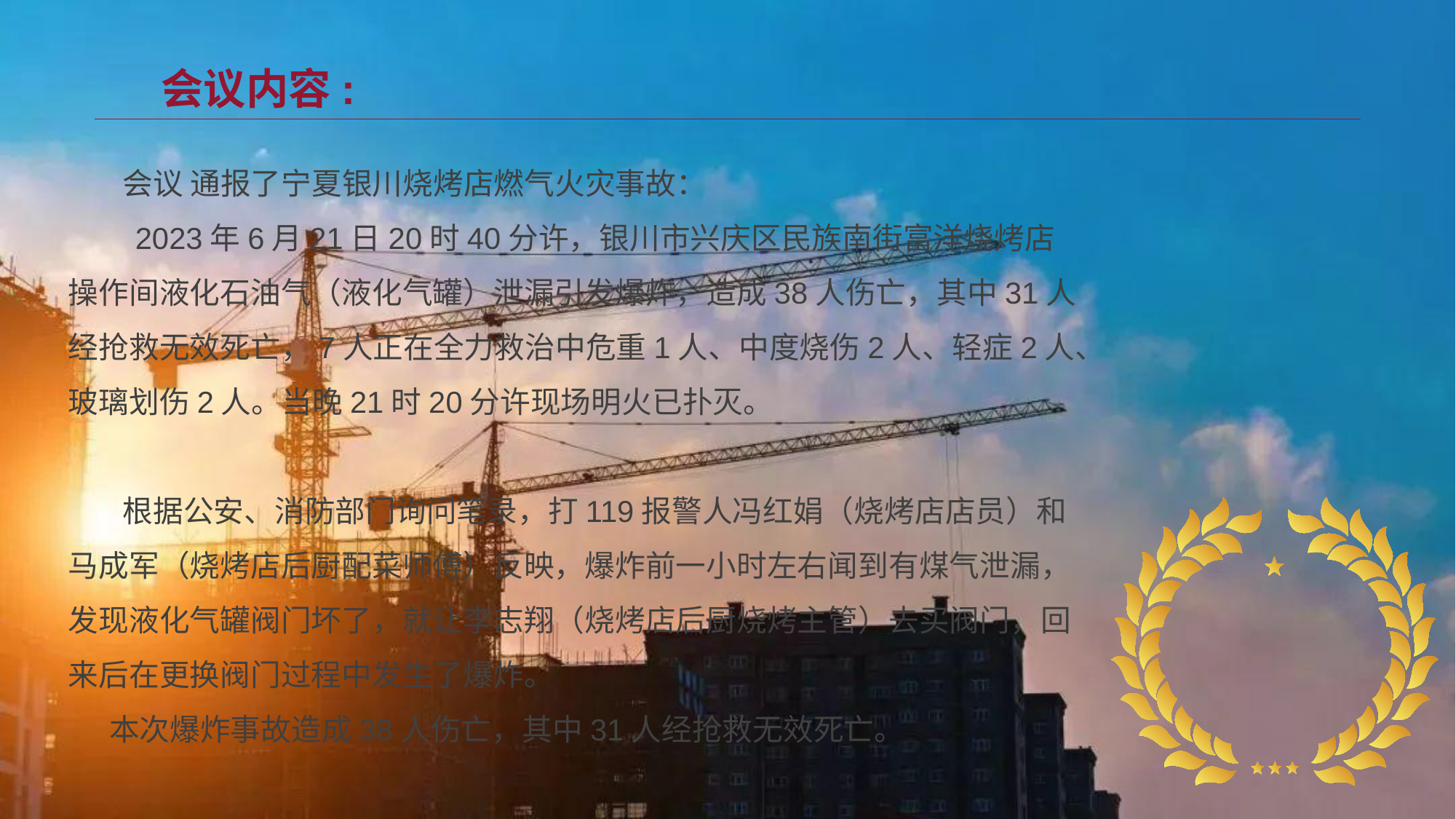

会议内容:
       会议 通报了宁夏银川烧烤店燃气火灾事故：
        2023年6月21日20时40分许，银川市兴庆区民族南街富洋烧烤店操作间液化石油气（液化气罐）泄漏引发爆炸，造成38人伤亡，其中31人经抢救无效死亡，7人正在全力救治中危重1人、中度烧伤2人、轻症2人、玻璃划伤2人。当晚21时20分许现场明火已扑灭。

       根据公安、消防部门询问笔录，打119报警人冯红娟（烧烤店店员）和马成军（烧烤店后厨配菜师傅）反映，爆炸前一小时左右闻到有煤气泄漏，发现液化气罐阀门坏了，就让李志翔（烧烤店后厨烧烤主管）去买阀门，回来后在更换阀门过程中发生了爆炸。
     本次爆炸事故造成38人伤亡，其中31人经抢救无效死亡。